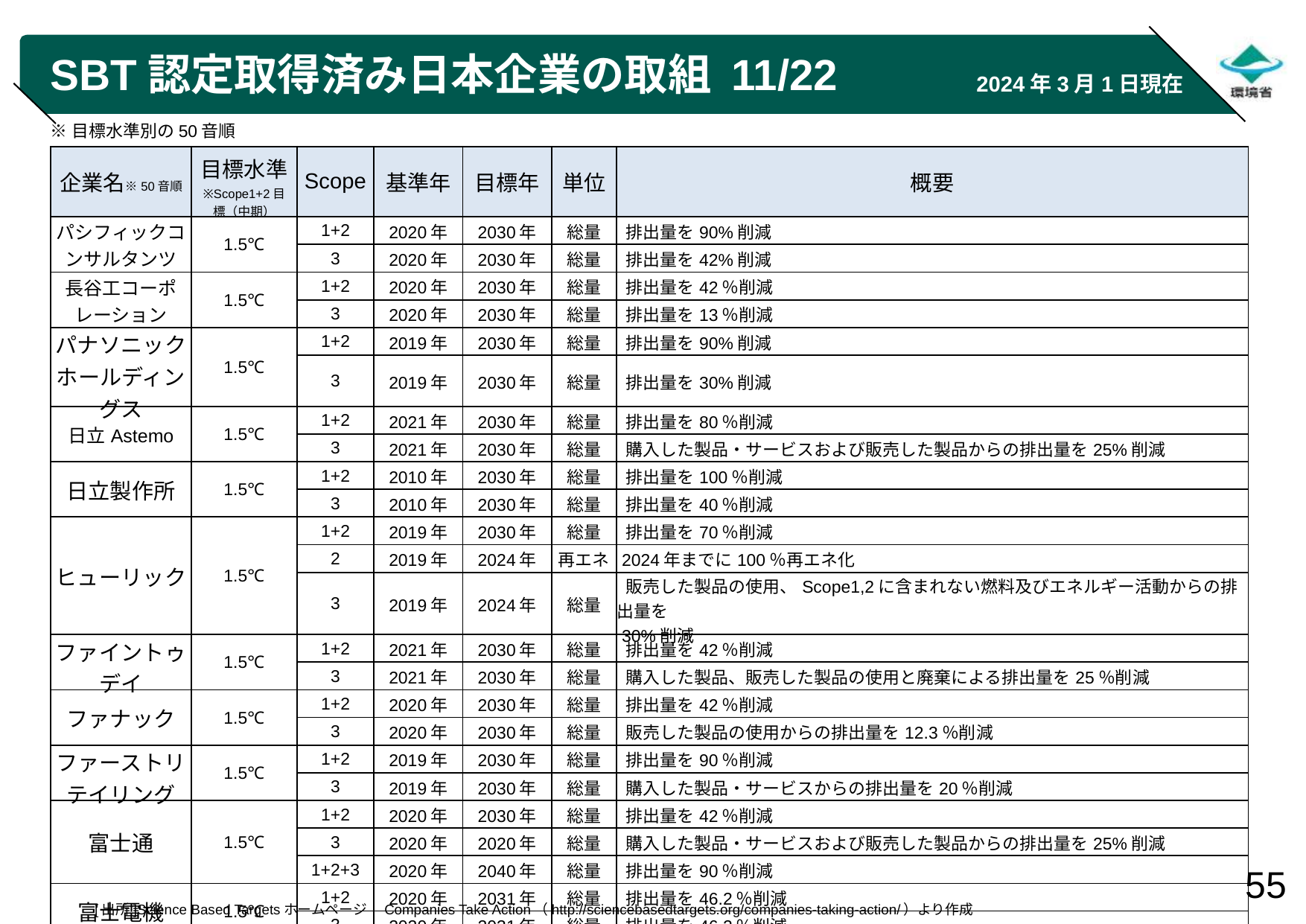

# SBT認定取得済み日本企業の取組 11/22
2024年3月1日現在
※目標水準別の50音順
| 企業名※50音順 | 目標水準 ※Scope1+2目標（中期） | Scope | 基準年 | 目標年 | 単位 | 概要 |
| --- | --- | --- | --- | --- | --- | --- |
| パシフィックコンサルタンツ | 1.5℃ | 1+2 | 2020年 | 2030年 | 総量 | 排出量を90%削減 |
|  |  | 3 | 2020年 | 2030年 | 総量 | 排出量を42%削減 |
| 長谷工コーポレーション | 1.5℃ | 1+2 | 2020年 | 2030年 | 総量 | 排出量を42％削減 |
|  |  | 3 | 2020年 | 2030年 | 総量 | 排出量を13％削減 |
| パナソニックホールディングス | 1.5℃ | 1+2 | 2019年 | 2030年 | 総量 | 排出量を90%削減 |
|  |  | 3 | 2019年 | 2030年 | 総量 | 排出量を30%削減 |
| 日立Astemo | 1.5℃ | 1+2 | 2021年 | 2030年 | 総量 | 排出量を80％削減 |
|  |  | 3 | 2021年 | 2030年 | 総量 | 購入した製品・サービスおよび販売した製品からの排出量を25%削減 |
| 日立製作所 | 1.5℃ | 1+2 | 2010年 | 2030年 | 総量 | 排出量を100％削減 |
|  |  | 3 | 2010年 | 2030年 | 総量 | 排出量を40％削減 |
| ヒューリック | 1.5℃ | 1+2 | 2019年 | 2030年 | 総量 | 排出量を70％削減 |
|  |  | 2 | 2019年 | 2024年 | 再エネ | 2024年までに100％再エネ化 |
|  |  | 3 | 2019年 | 2024年 | 総量 | 販売した製品の使用、Scope1,2に含まれない燃料及びエネルギー活動からの排出量を 30%削減 |
| ファイントゥデイ | 1.5℃ | 1+2 | 2021年 | 2030年 | 総量 | 排出量を42％削減 |
|  |  | 3 | 2021年 | 2030年 | 総量 | 購入した製品、販売した製品の使用と廃棄による排出量を25％削減 |
| ファナック | 1.5℃ | 1+2 | 2020年 | 2030年 | 総量 | 排出量を42％削減 |
|  |  | 3 | 2020年 | 2030年 | 総量 | 販売した製品の使用からの排出量を12.3％削減 |
| ファーストリテイリング | 1.5℃ | 1+2 | 2019年 | 2030年 | 総量 | 排出量を90％削減 |
|  |  | 3 | 2019年 | 2030年 | 総量 | 購入した製品・サービスからの排出量を20％削減 |
| 富士通 | 1.5℃ | 1+2 | 2020年 | 2030年 | 総量 | 排出量を42％削減 |
|  |  | 3 | 2020年 | 2020年 | 総量 | 購入した製品・サービスおよび販売した製品からの排出量を25%削減 |
|  |  | 1+2+3 | 2020年 | 2040年 | 総量 | 排出量を90％削減 |
| 富士電機 | 1.5℃ | 1+2 | 2020年 | 2031年 | 総量 | 排出量を46.2％削減 |
|  |  | 3 | 2020年 | 2031年 | 総量 | 排出量を46.2％削減 |
[出所]Science Based Targetsホームページ　Companies Take Action（http://sciencebasedtargets.org/companies-taking-action/）より作成